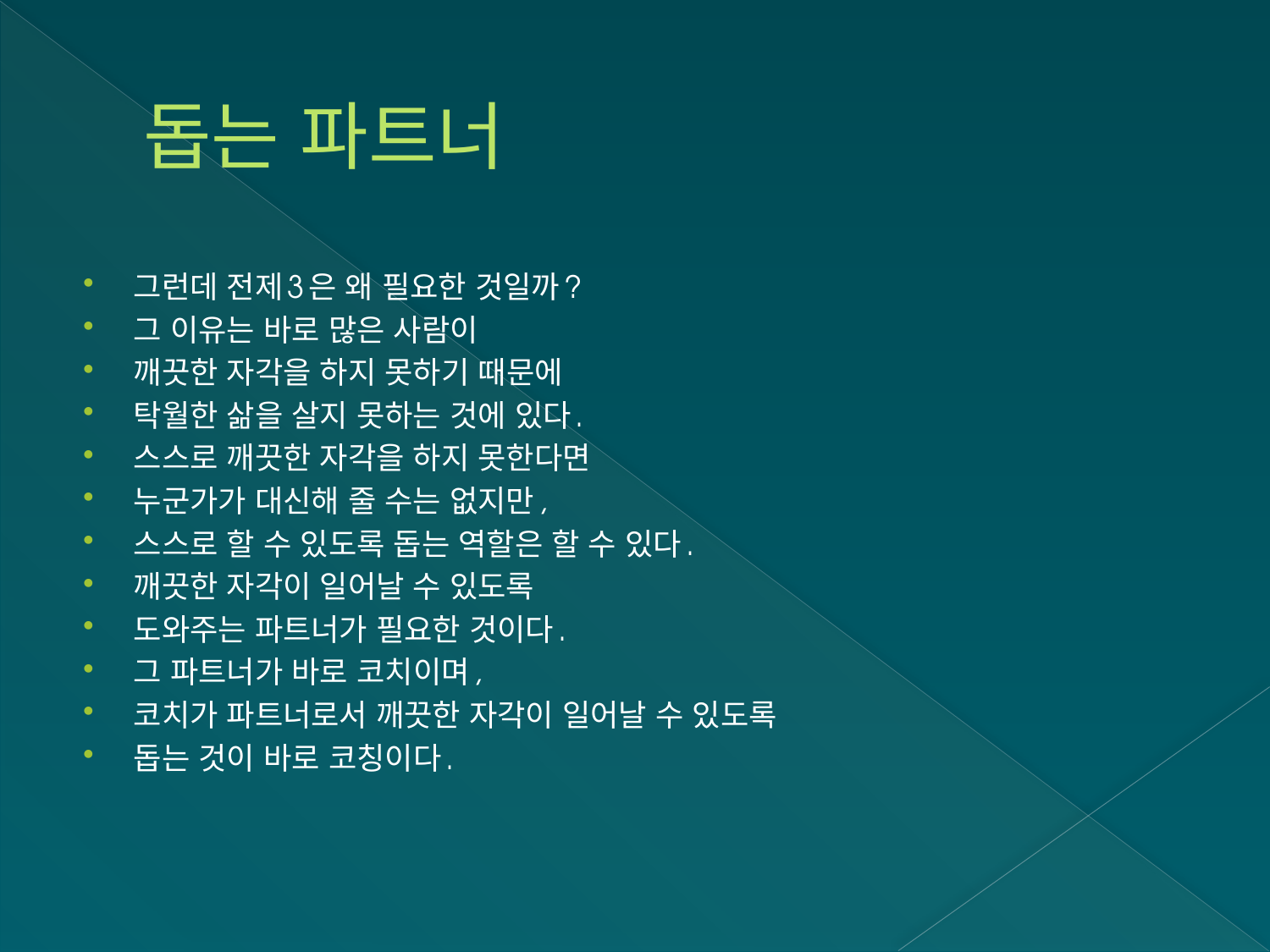

# 돕는 파트너
그런데 전제3은 왜 필요한 것일까?
그 이유는 바로 많은 사람이
깨끗한 자각을 하지 못하기 때문에
탁월한 삶을 살지 못하는 것에 있다.
스스로 깨끗한 자각을 하지 못한다면
누군가가 대신해 줄 수는 없지만,
스스로 할 수 있도록 돕는 역할은 할 수 있다.
깨끗한 자각이 일어날 수 있도록
도와주는 파트너가 필요한 것이다.
그 파트너가 바로 코치이며,
코치가 파트너로서 깨끗한 자각이 일어날 수 있도록
돕는 것이 바로 코칭이다.